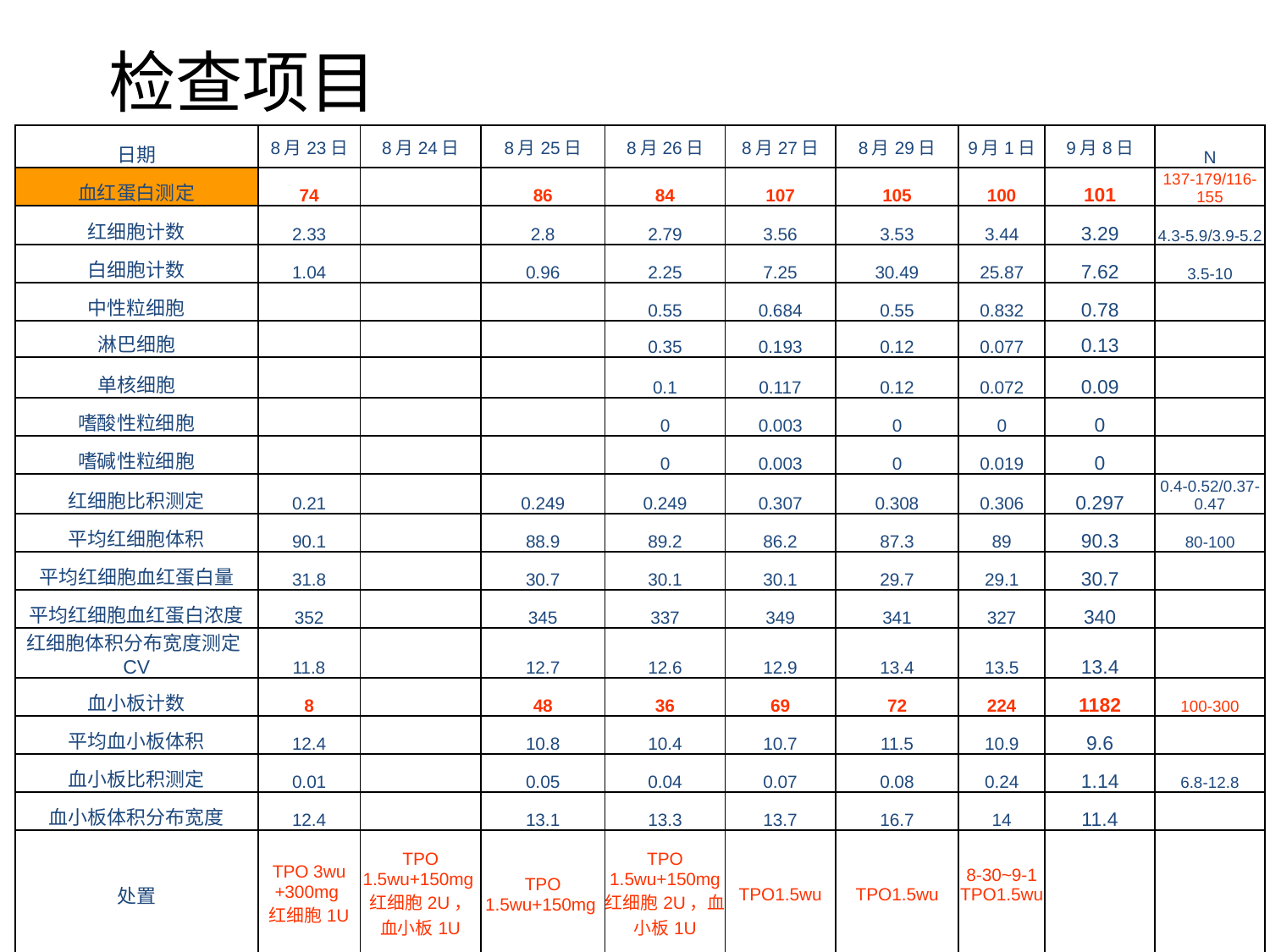

# 检查项目
| 日期 | 8月23日 | 8月24日 | 8月25日 | 8月26日 | 8月27日 | 8月29日 | 9月1日 | 9月8日 | N |
| --- | --- | --- | --- | --- | --- | --- | --- | --- | --- |
| 血红蛋白测定 | 74 |  | 86 | 84 | 107 | 105 | 100 | 101 | 137-179/116-155 |
| 红细胞计数 | 2.33 |  | 2.8 | 2.79 | 3.56 | 3.53 | 3.44 | 3.29 | 4.3-5.9/3.9-5.2 |
| 白细胞计数 | 1.04 |  | 0.96 | 2.25 | 7.25 | 30.49 | 25.87 | 7.62 | 3.5-10 |
| 中性粒细胞 |  |  |  | 0.55 | 0.684 | 0.55 | 0.832 | 0.78 |  |
| 淋巴细胞 |  |  |  | 0.35 | 0.193 | 0.12 | 0.077 | 0.13 |  |
| 单核细胞 |  |  |  | 0.1 | 0.117 | 0.12 | 0.072 | 0.09 |  |
| 嗜酸性粒细胞 |  |  |  | 0 | 0.003 | 0 | 0 | 0 |  |
| 嗜碱性粒细胞 |  |  |  | 0 | 0.003 | 0 | 0.019 | 0 |  |
| 红细胞比积测定 | 0.21 |  | 0.249 | 0.249 | 0.307 | 0.308 | 0.306 | 0.297 | 0.4-0.52/0.37-0.47 |
| 平均红细胞体积 | 90.1 |  | 88.9 | 89.2 | 86.2 | 87.3 | 89 | 90.3 | 80-100 |
| 平均红细胞血红蛋白量 | 31.8 |  | 30.7 | 30.1 | 30.1 | 29.7 | 29.1 | 30.7 |  |
| 平均红细胞血红蛋白浓度 | 352 |  | 345 | 337 | 349 | 341 | 327 | 340 |  |
| 红细胞体积分布宽度测定CV | 11.8 |  | 12.7 | 12.6 | 12.9 | 13.4 | 13.5 | 13.4 |  |
| 血小板计数 | 8 |  | 48 | 36 | 69 | 72 | 224 | 1182 | 100-300 |
| 平均血小板体积 | 12.4 |  | 10.8 | 10.4 | 10.7 | 11.5 | 10.9 | 9.6 |  |
| 血小板比积测定 | 0.01 |  | 0.05 | 0.04 | 0.07 | 0.08 | 0.24 | 1.14 | 6.8-12.8 |
| 血小板体积分布宽度 | 12.4 |  | 13.1 | 13.3 | 13.7 | 16.7 | 14 | 11.4 |  |
| 处置 | TPO 3wu +300mg 红细胞1U | TPO 1.5wu+150mg 红细胞2U， 血小板1U | TPO 1.5wu+150mg | TPO 1.5wu+150mg 红细胞2U，血小板1U | TPO1.5wu | TPO1.5wu | 8-30~9-1 TPO1.5wu |  |  |